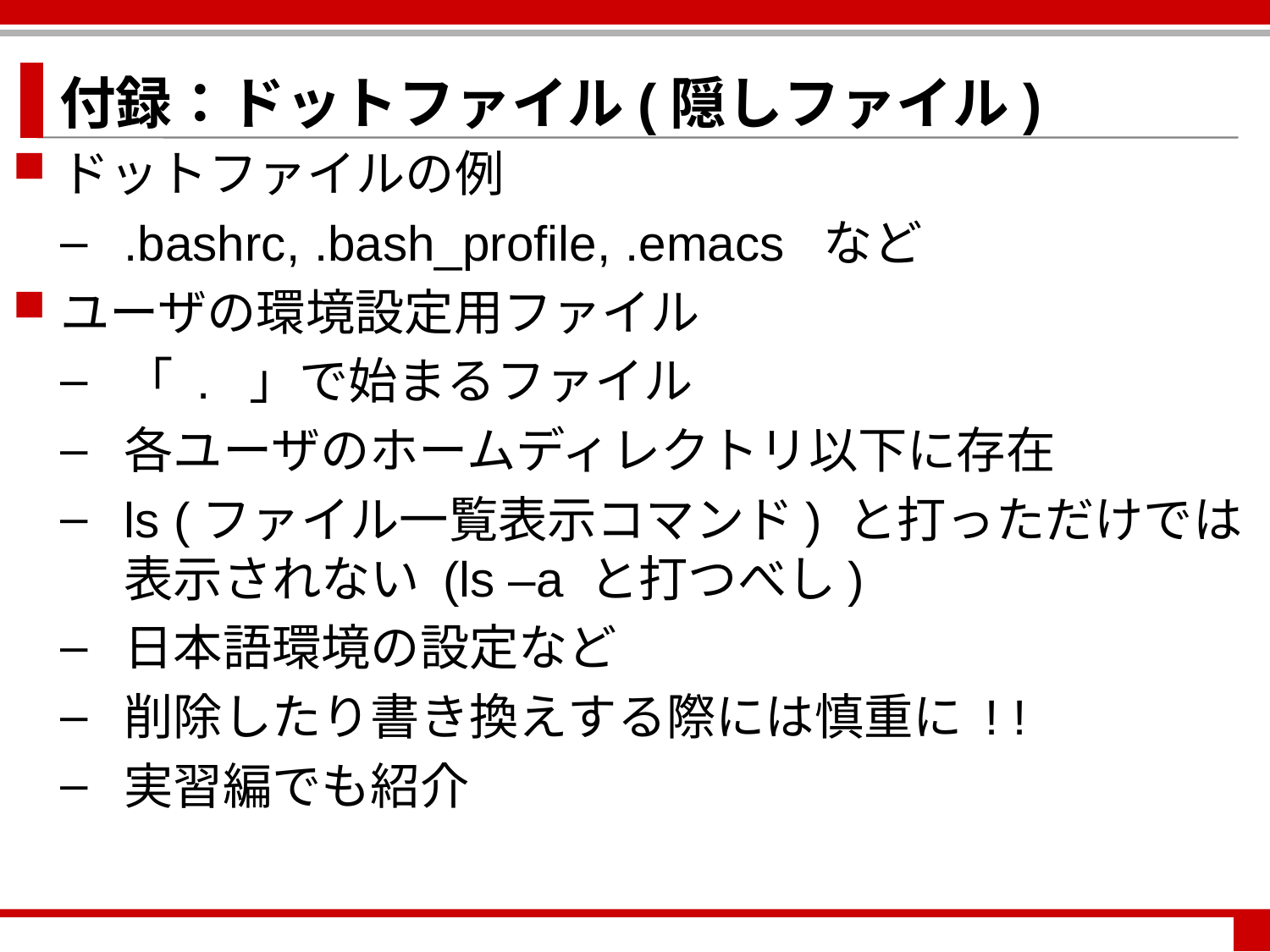

付録：ドットファイル(隠しファイル)
ドットファイルの例
.bashrc, .bash_profile, .emacs  など
ユーザの環境設定用ファイル
「 .  」で始まるファイル
各ユーザのホームディレクトリ以下に存在
ls (ファイル一覧表示コマンド) と打っただけでは表示されない (ls –a と打つべし)
日本語環境の設定など
削除したり書き換えする際には慎重に ! !
実習編でも紹介